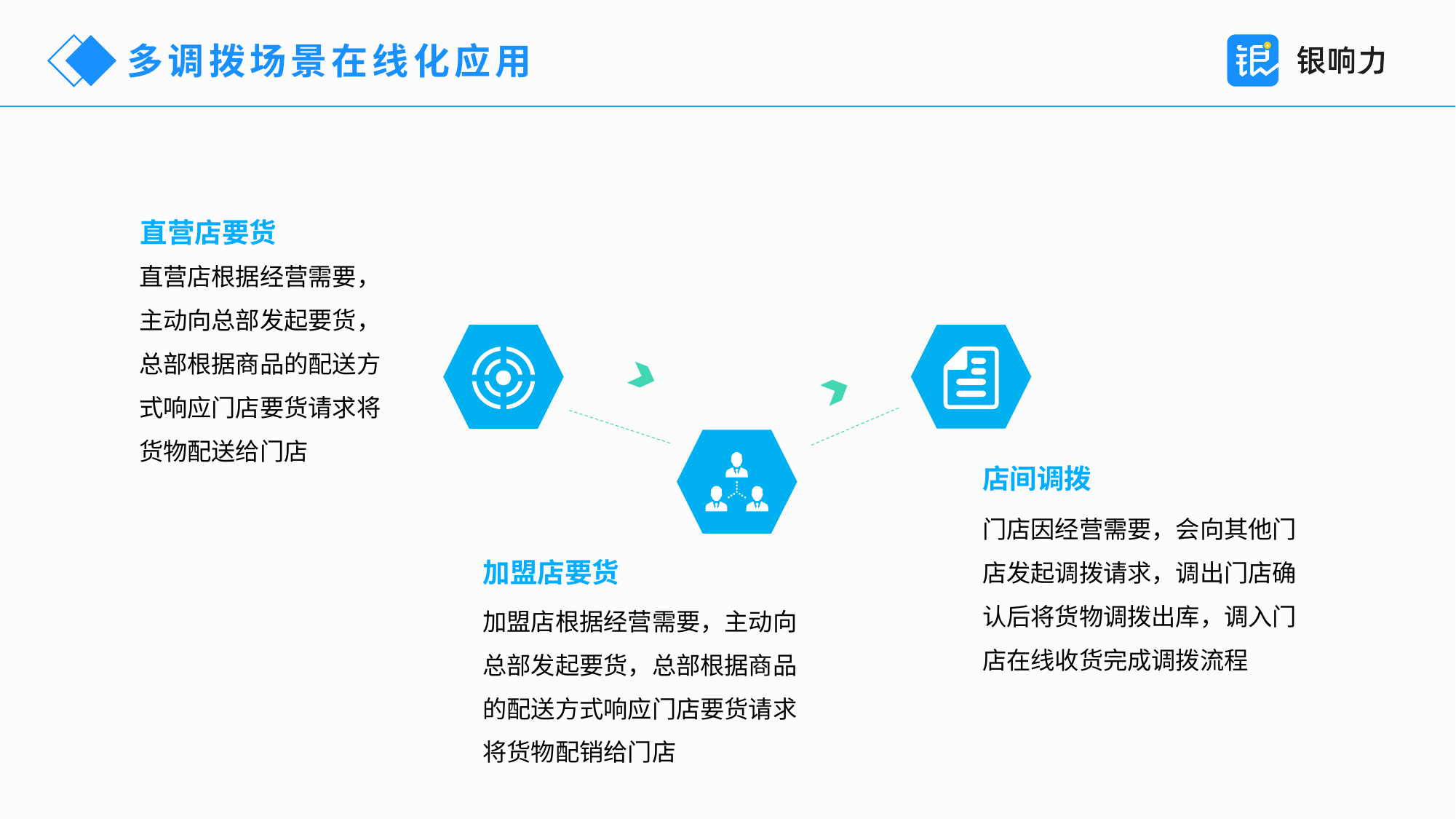

多调拨场景在线化应用
直营店要货
直营店根据经营需要，主动向总部发起要货，总部根据商品的配送方式响应门店要货请求将货物配送给门店

店间调拨
门店因经营需要，会向其他门店发起调拨请求，调出门店确认后将货物调拨出库，调入门店在线收货完成调拨流程
加盟店要货
加盟店根据经营需要，主动向总部发起要货，总部根据商品的配送方式响应门店要货请求将货物配销给门店